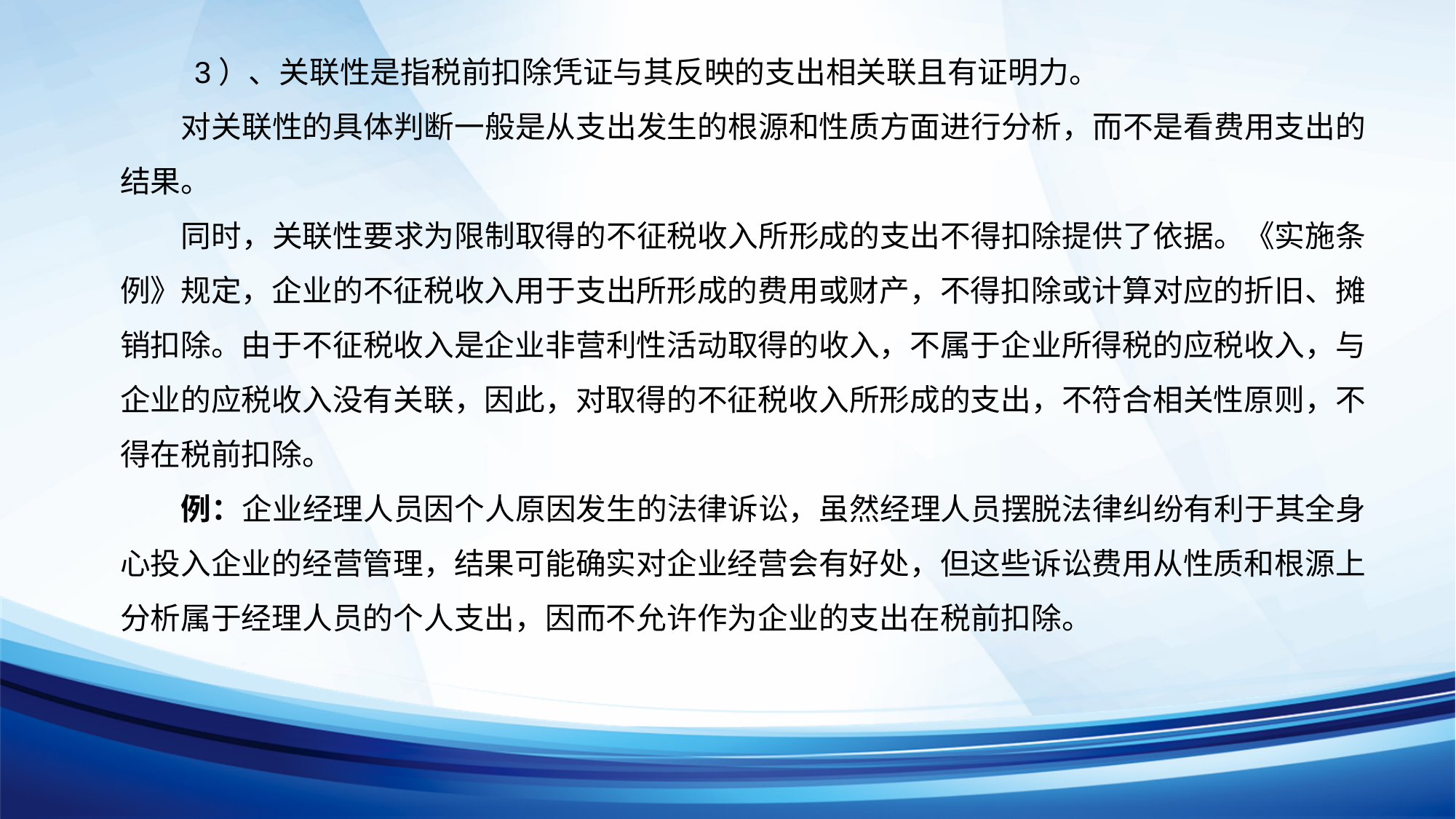

3）、关联性是指税前扣除凭证与其反映的支出相关联且有证明力。
        对关联性的具体判断一般是从支出发生的根源和性质方面进行分析，而不是看费用支出的结果。
        同时，关联性要求为限制取得的不征税收入所形成的支出不得扣除提供了依据。《实施条例》规定，企业的不征税收入用于支出所形成的费用或财产，不得扣除或计算对应的折旧、摊销扣除。由于不征税收入是企业非营利性活动取得的收入，不属于企业所得税的应税收入，与企业的应税收入没有关联，因此，对取得的不征税收入所形成的支出，不符合相关性原则，不得在税前扣除。
        例：企业经理人员因个人原因发生的法律诉讼，虽然经理人员摆脱法律纠纷有利于其全身心投入企业的经营管理，结果可能确实对企业经营会有好处，但这些诉讼费用从性质和根源上分析属于经理人员的个人支出，因而不允许作为企业的支出在税前扣除。